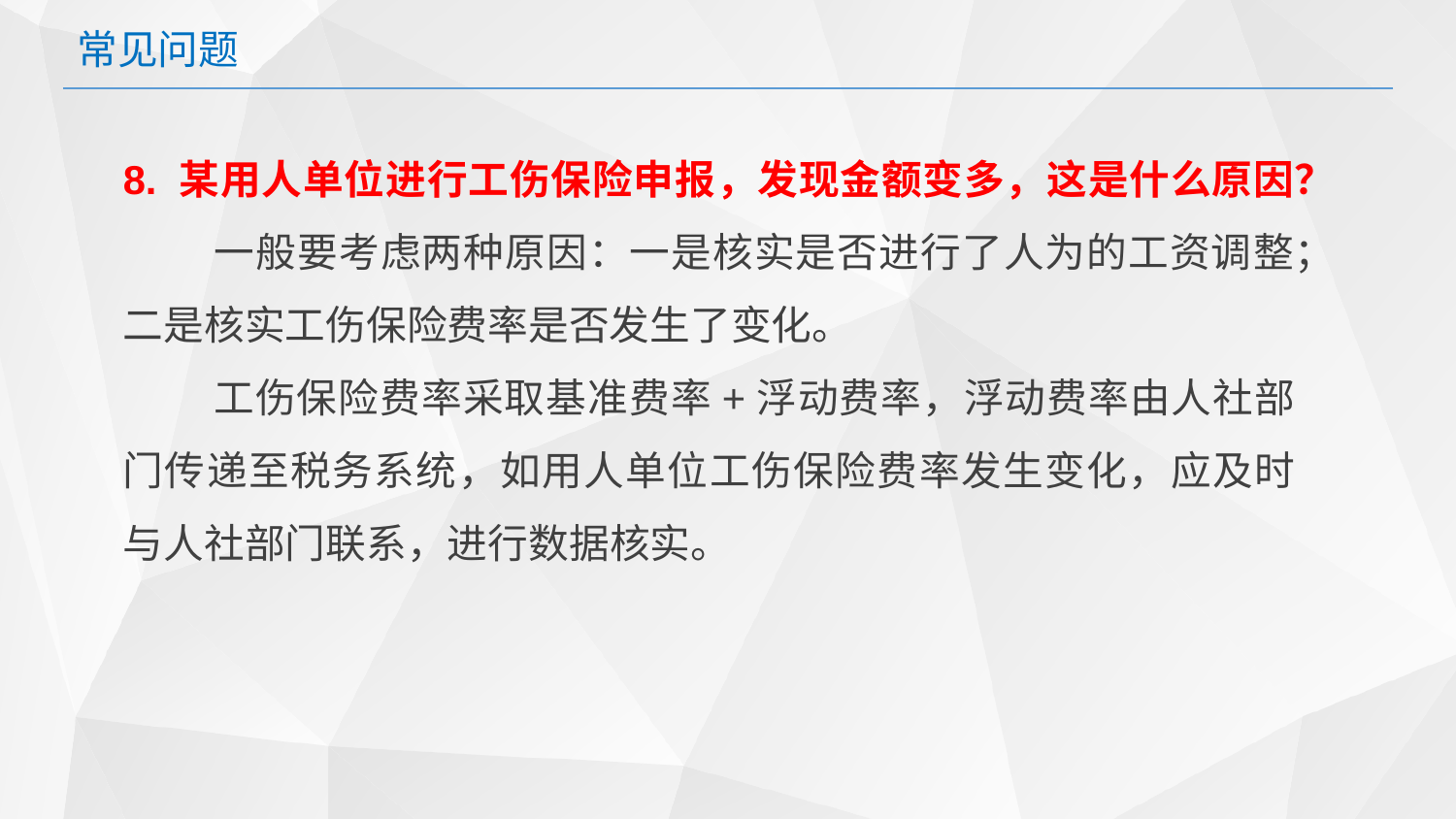

常见问题
8. 某用人单位进行工伤保险申报，发现金额变多，这是什么原因？
        一般要考虑两种原因：一是核实是否进行了人为的工资调整；二是核实工伤保险费率是否发生了变化。
        工伤保险费率采取基准费率+浮动费率，浮动费率由人社部门传递至税务系统，如用人单位工伤保险费率发生变化，应及时与人社部门联系，进行数据核实。